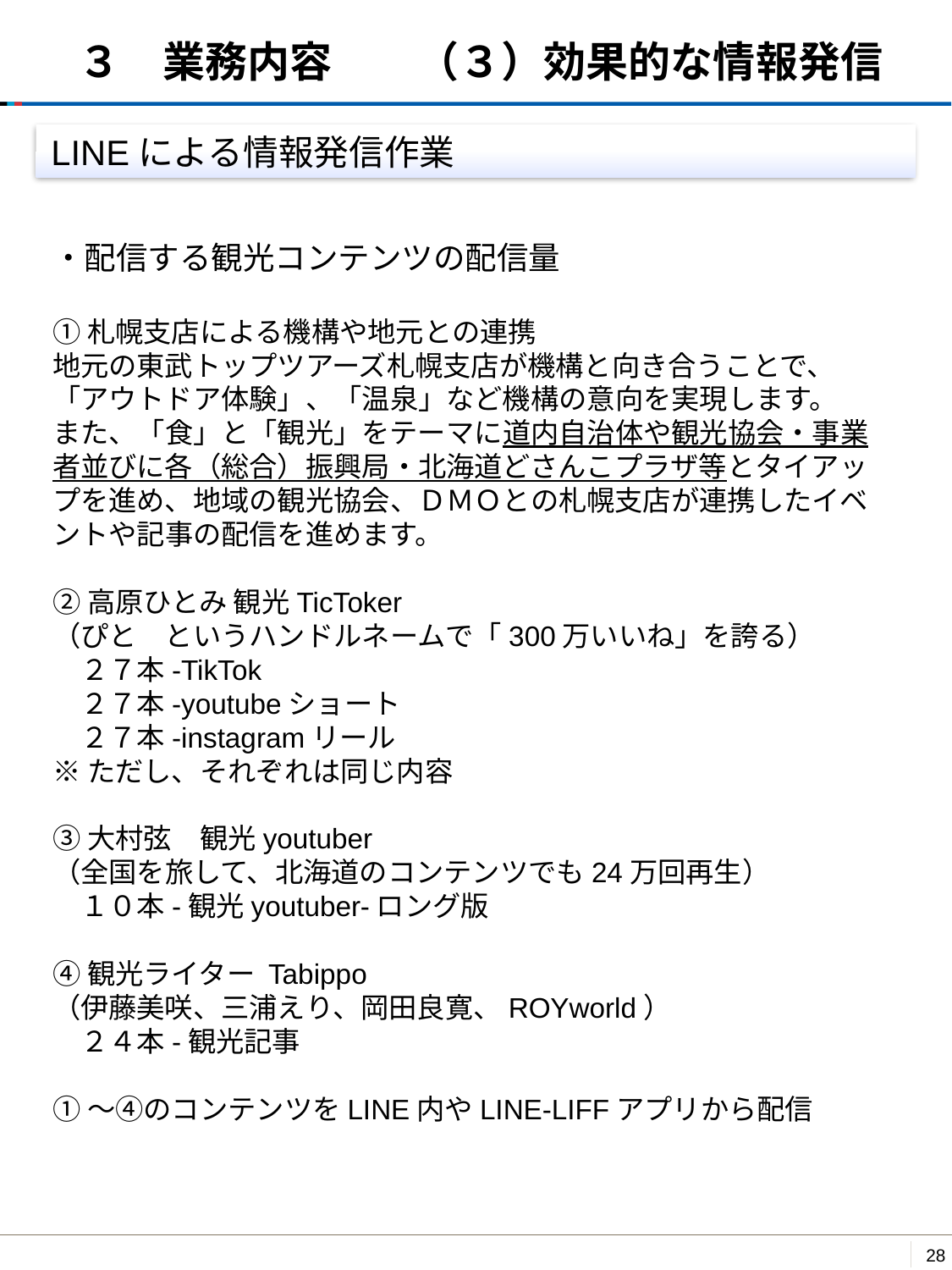

# ３　業務内容　　（３）効果的な情報発信
LINEによる情報発信作業
・配信する観光コンテンツの配信量

①札幌支店による機構や地元との連携
地元の東武トップツアーズ札幌支店が機構と向き合うことで、「アウトドア体験」、「温泉」など機構の意向を実現します。
また、「食」と「観光」をテーマに道内自治体や観光協会・事業者並びに各（総合）振興局・北海道どさんこプラザ等とタイアップを進め、地域の観光協会、ＤＭＯとの札幌支店が連携したイベントや記事の配信を進めます。

②高原ひとみ 観光TicToker
（ぴと　というハンドルネームで「300万いいね」を誇る）
　２７本-TikTok
　２７本-youtubeショート
　２７本-instagramリール
※ただし、それぞれは同じ内容

③大村弦　観光youtuber
（全国を旅して、北海道のコンテンツでも24万回再生）
　１０本-観光youtuber-ロング版

④観光ライター Tabippo
（伊藤美咲、三浦えり、岡田良寛、ROYworld）
　２４本-観光記事

①～④のコンテンツをLINE内やLINE-LIFFアプリから配信

28